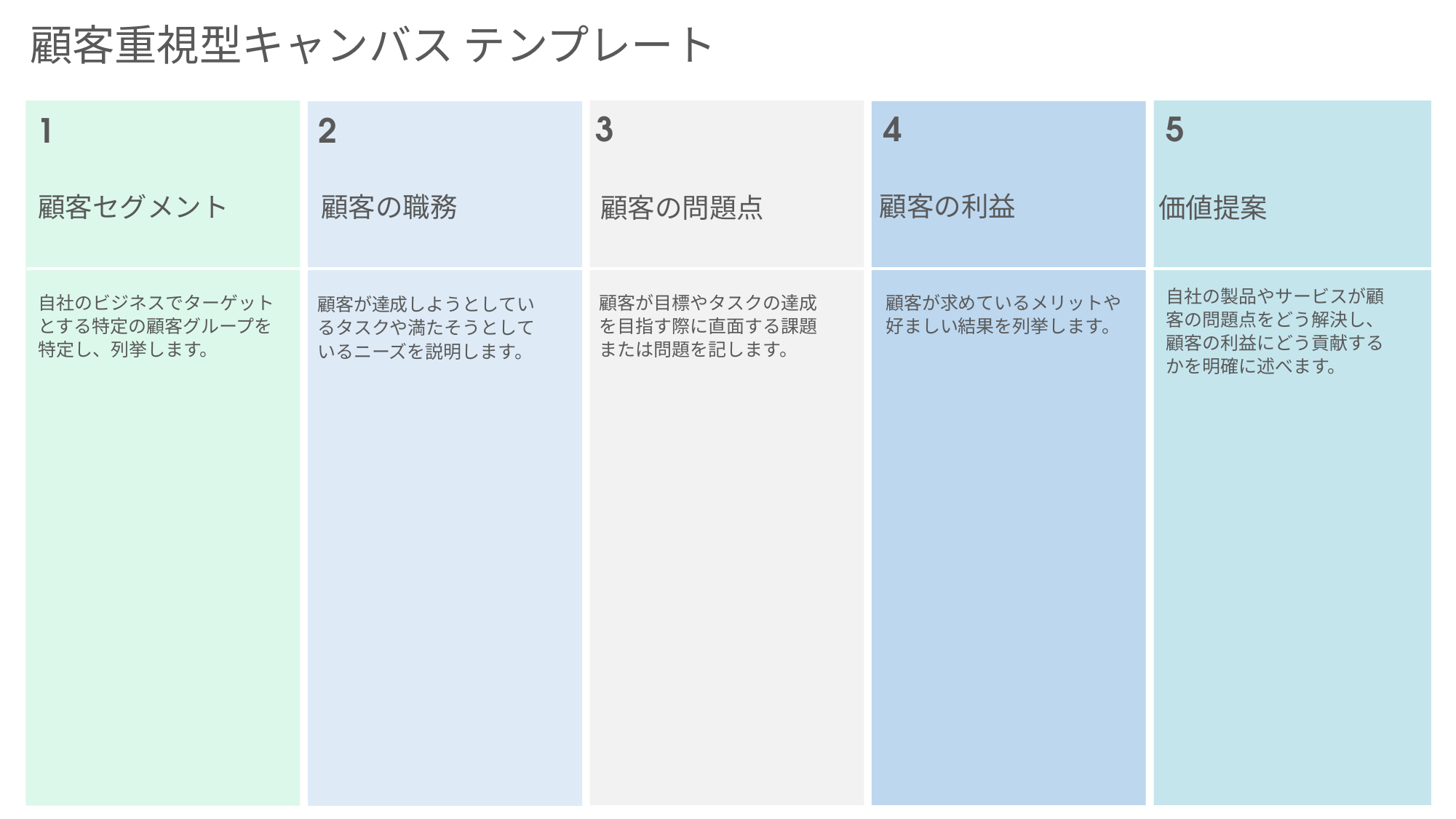

顧客重視型キャンバス テンプレート
3
4
5

2

1
顧客の利益
顧客セグメント
顧客の職務
価値提案
顧客の問題点
自社の製品やサービスが顧客の問題点をどう解決し、顧客の利益にどう貢献するかを明確に述べます。
自社のビジネスでターゲットとする特定の顧客グループを特定し、列挙します。
顧客が目標やタスクの達成を目指す際に直面する課題または問題を記します。
顧客が求めているメリットや好ましい結果を列挙します。
顧客が達成しようとしているタスクや満たそうとしているニーズを説明します。